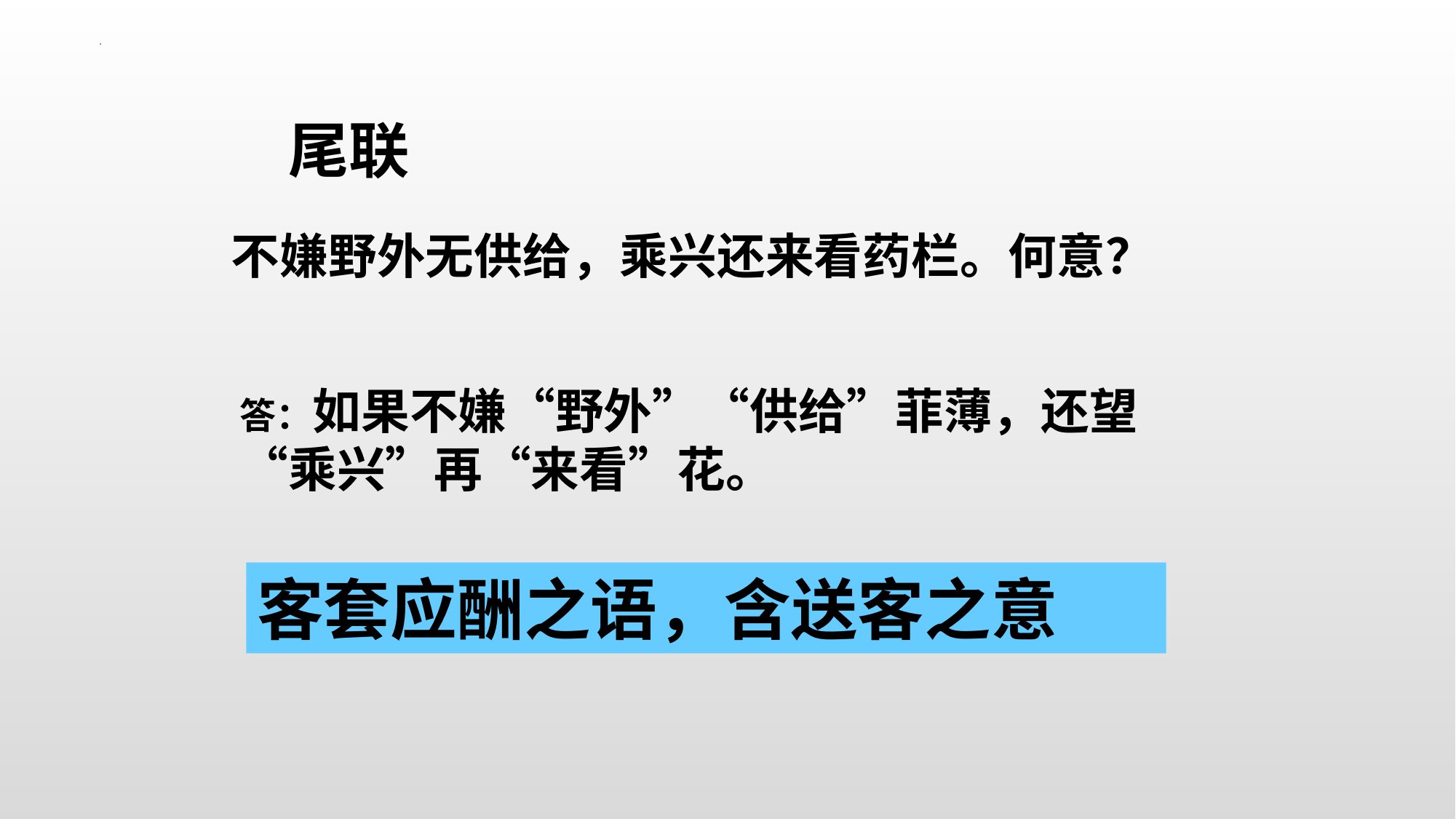

尾联
不嫌野外无供给，乘兴还来看药栏。何意？
答：如果不嫌“野外”“供给”菲薄，还望“乘兴”再“来看”花。

客套应酬之语，含送客之意